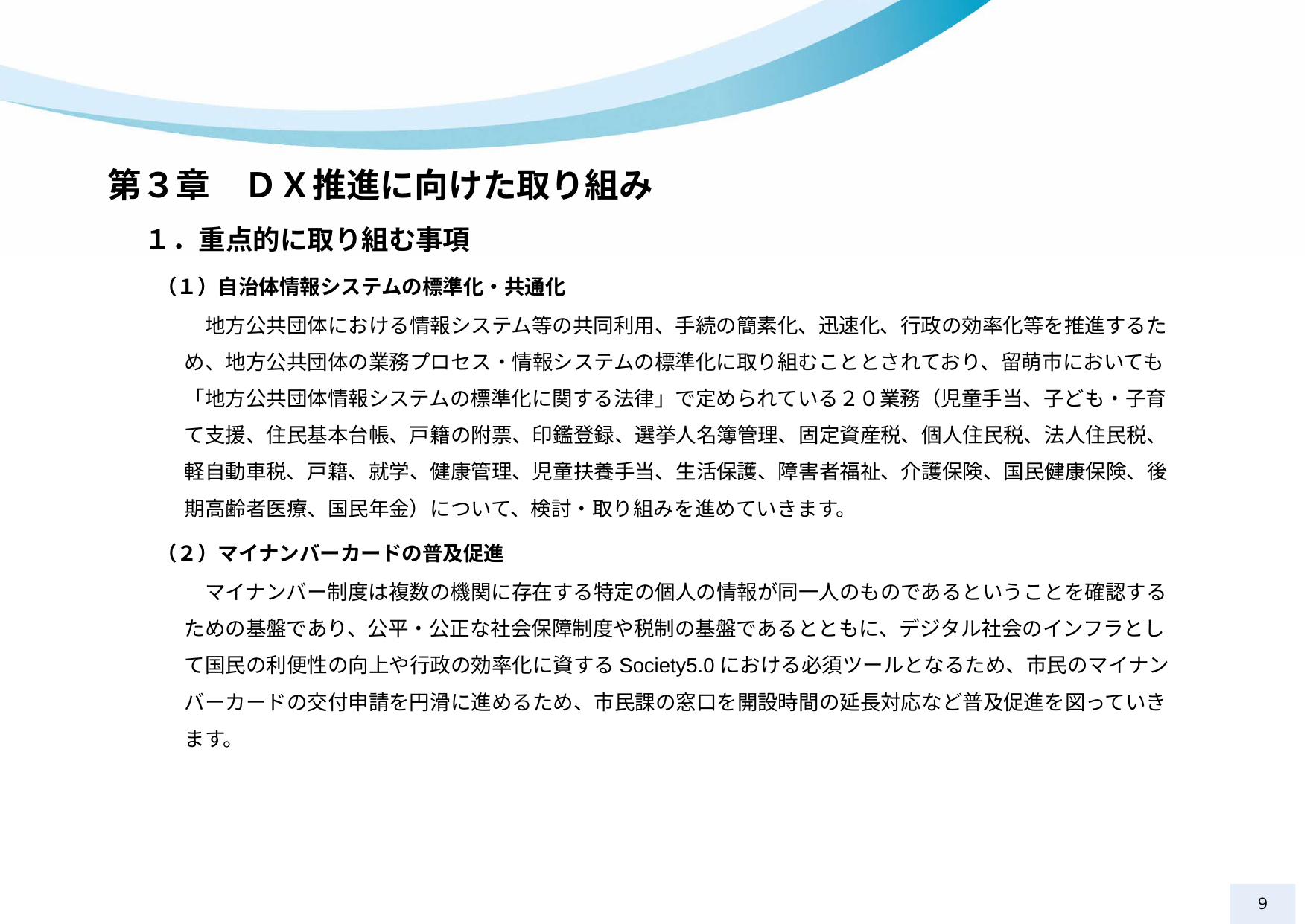

第３章　ＤＸ推進に向けた取り組み
１．重点的に取り組む事項
（１）自治体情報システムの標準化・共通化
　地方公共団体における情報システム等の共同利用、手続の簡素化、迅速化、行政の効率化等を推進するため、地方公共団体の業務プロセス・情報システムの標準化に取り組むこととされており、留萌市においても「地方公共団体情報システムの標準化に関する法律」で定められている２０業務（児童手当、子ども・子育て支援、住民基本台帳、戸籍の附票、印鑑登録、選挙人名簿管理、固定資産税、個人住民税、法人住民税、軽自動車税、戸籍、就学、健康管理、児童扶養手当、生活保護、障害者福祉、介護保険、国民健康保険、後期高齢者医療、国民年金）について、検討・取り組みを進めていきます。
（２）マイナンバーカードの普及促進
　マイナンバー制度は複数の機関に存在する特定の個人の情報が同一人のものであるということを確認するための基盤であり、公平・公正な社会保障制度や税制の基盤であるとともに、デジタル社会のインフラとして国民の利便性の向上や行政の効率化に資するSociety5.0における必須ツールとなるため、市民のマイナンバーカードの交付申請を円滑に進めるため、市民課の窓口を開設時間の延長対応など普及促進を図っていきます。
９